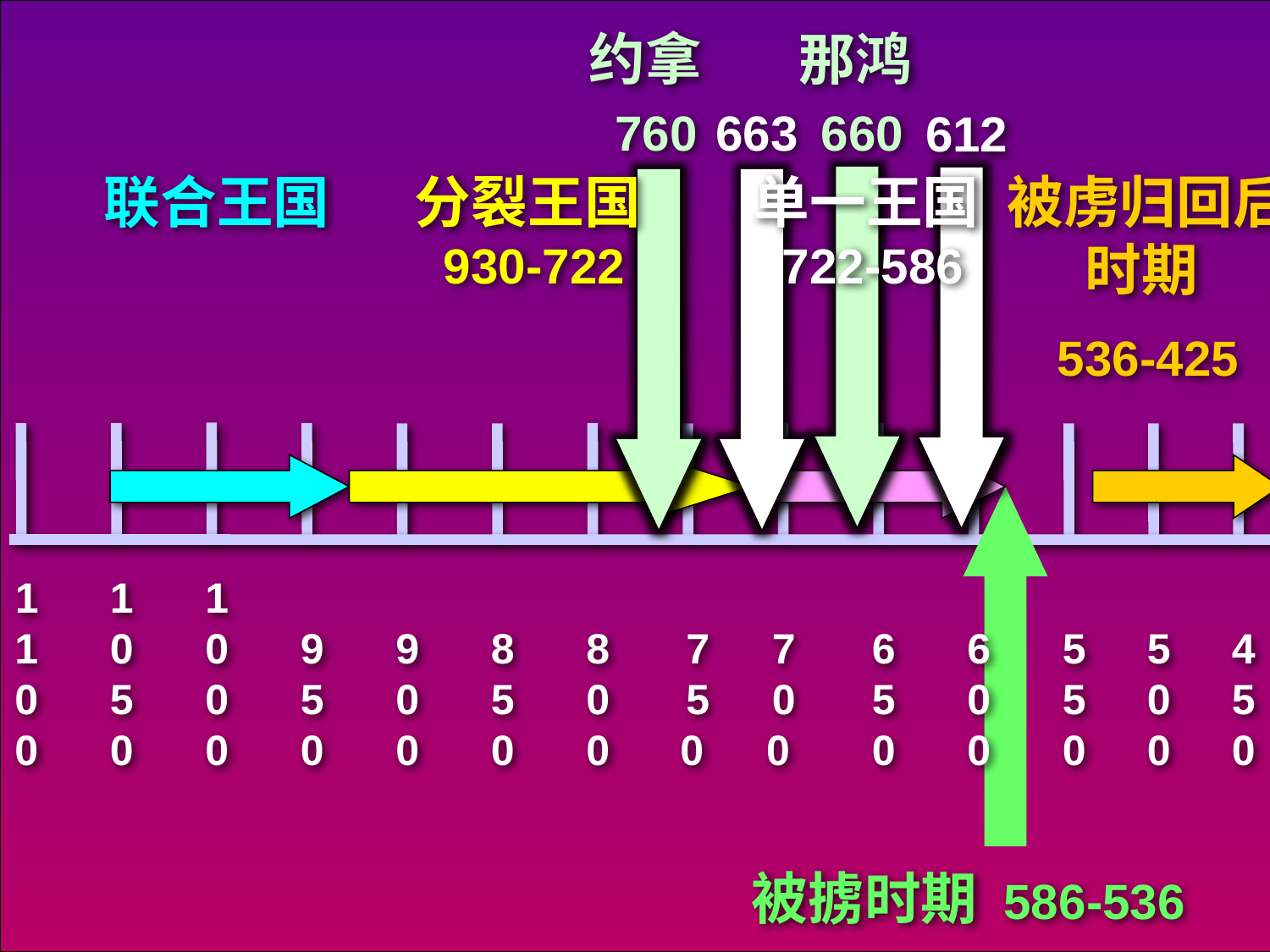

h
约拿
那鸿
760
663
660
612
联合王国
分裂王国930-722
单一王国722-586
被虏归回后时期
536-425

1100
1050
1000
 950
 900
 850
 800
   7 5 0
   7 0 0
 650
 600
 550
 500
 450
被掳时期 586-536